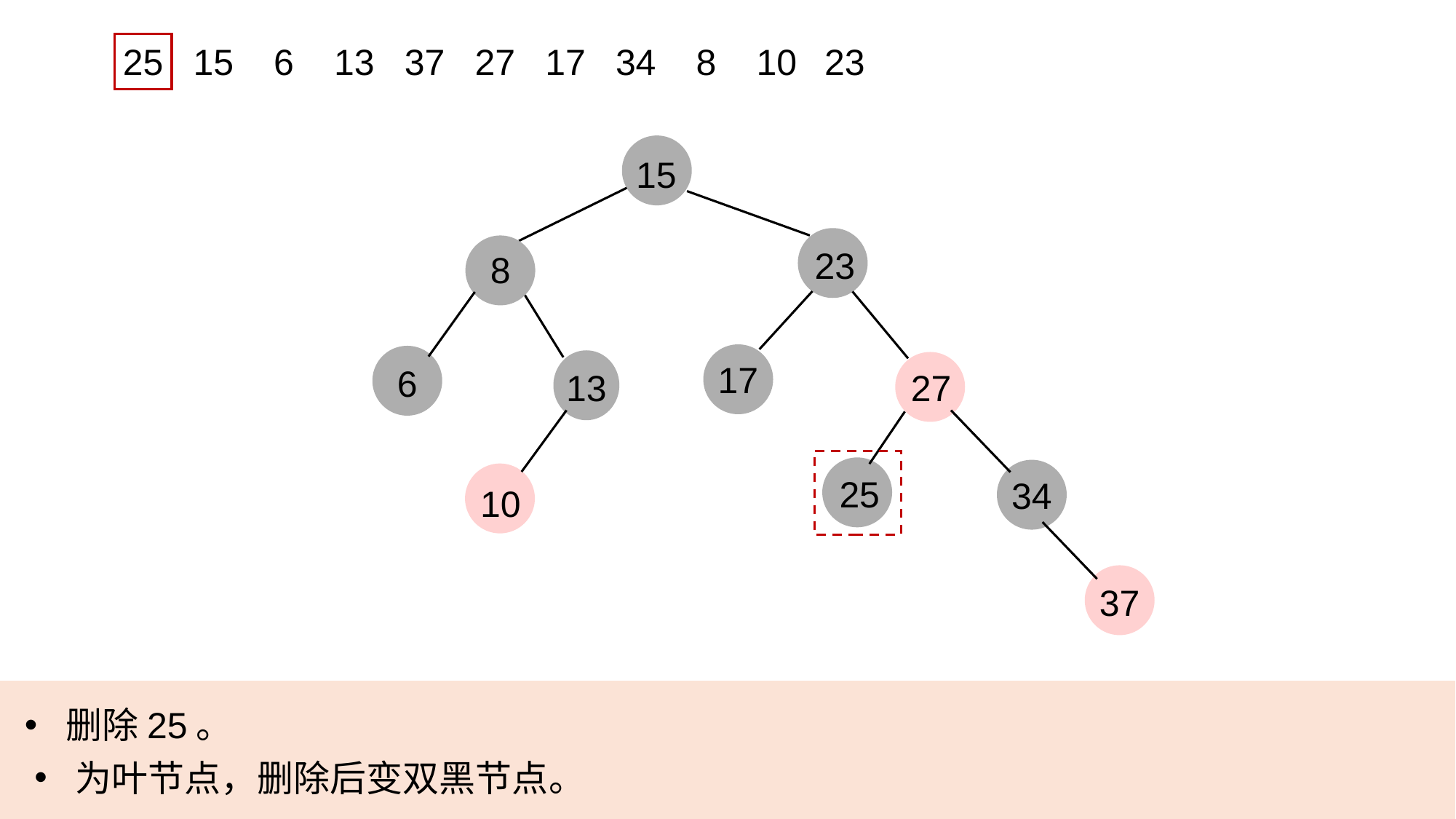

25

15
6
13
37
27
17
34
8
10
23

15

23
8

17

6
27
13

25
34
10

37

删除25。
为叶节点，删除后变双黑节点。